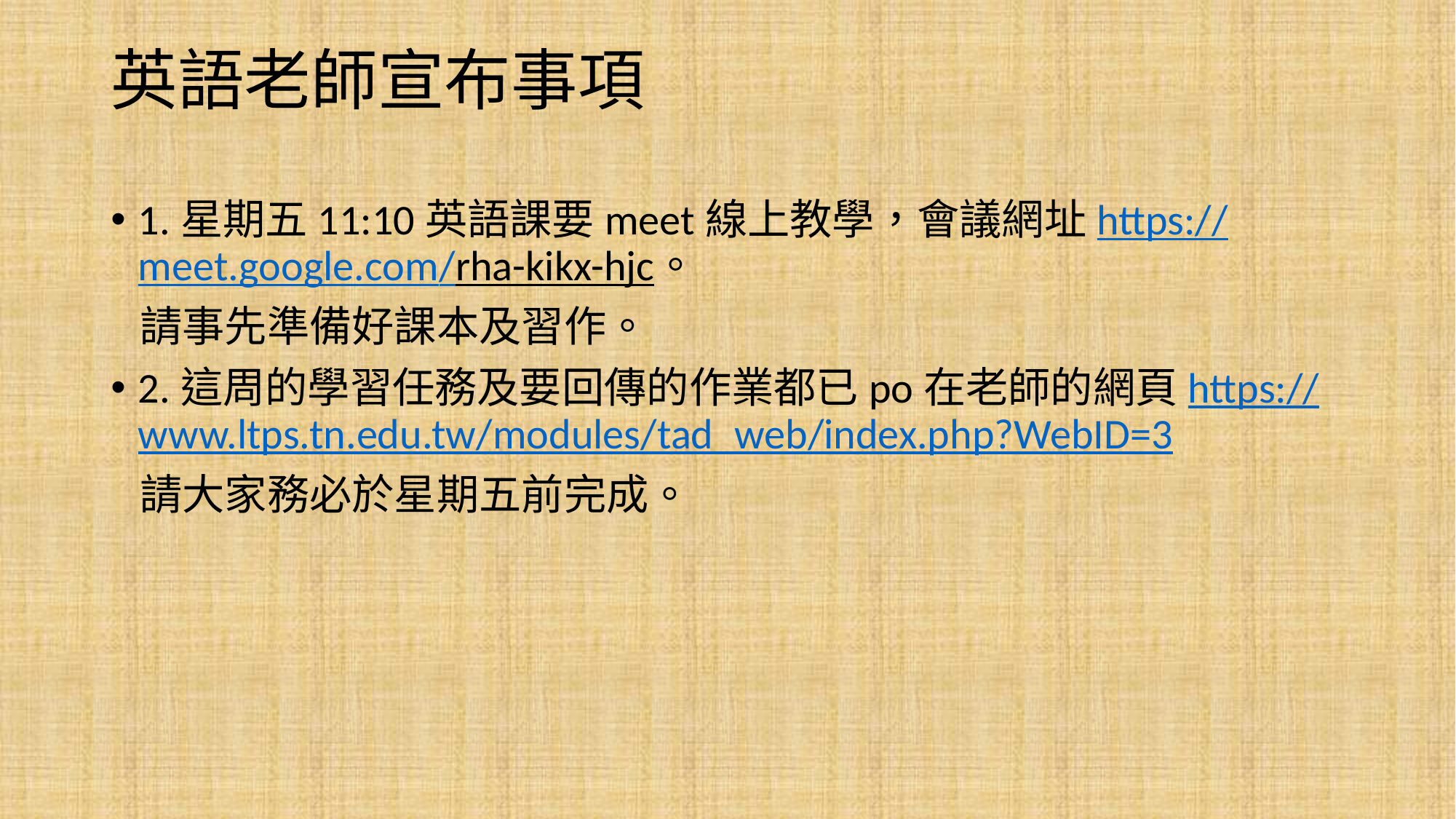

# 英語老師宣布事項
1.星期五11:10英語課要meet線上教學，會議網址https://meet.google.com/rha-kikx-hjc。
  請事先準備好課本及習作。
2.這周的學習任務及要回傳的作業都已po在老師的網頁https://www.ltps.tn.edu.tw/modules/tad_web/index.php?WebID=3
  請大家務必於星期五前完成。